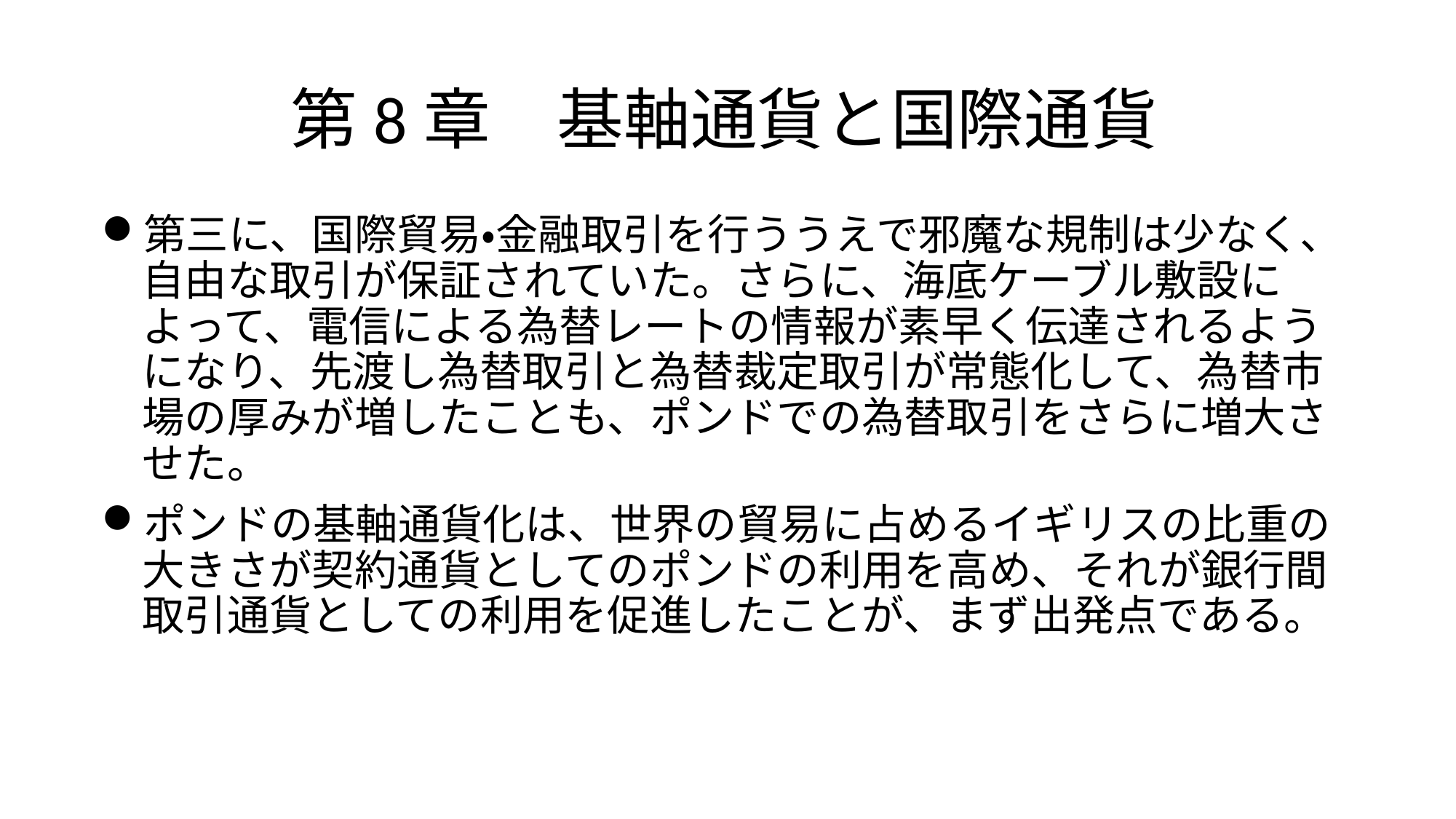

# 第8章　基軸通貨と国際通貨
第三に、国際貿易・金融取引を行ううえで邪魔な規制は少なく、自由な取引が保証されていた。さらに、海底ケーブル敷設によって、電信による為替レートの情報が素早く伝達されるようになり、先渡し為替取引と為替裁定取引が常態化して、為替市場の厚みが増したことも、ポンドでの為替取引をさらに増大させた。
ポンドの基軸通貨化は、世界の貿易に占めるイギリスの比重の大きさが契約通貨としてのポンドの利用を高め、それが銀行間取引通貨としての利用を促進したことが、まず出発点である。